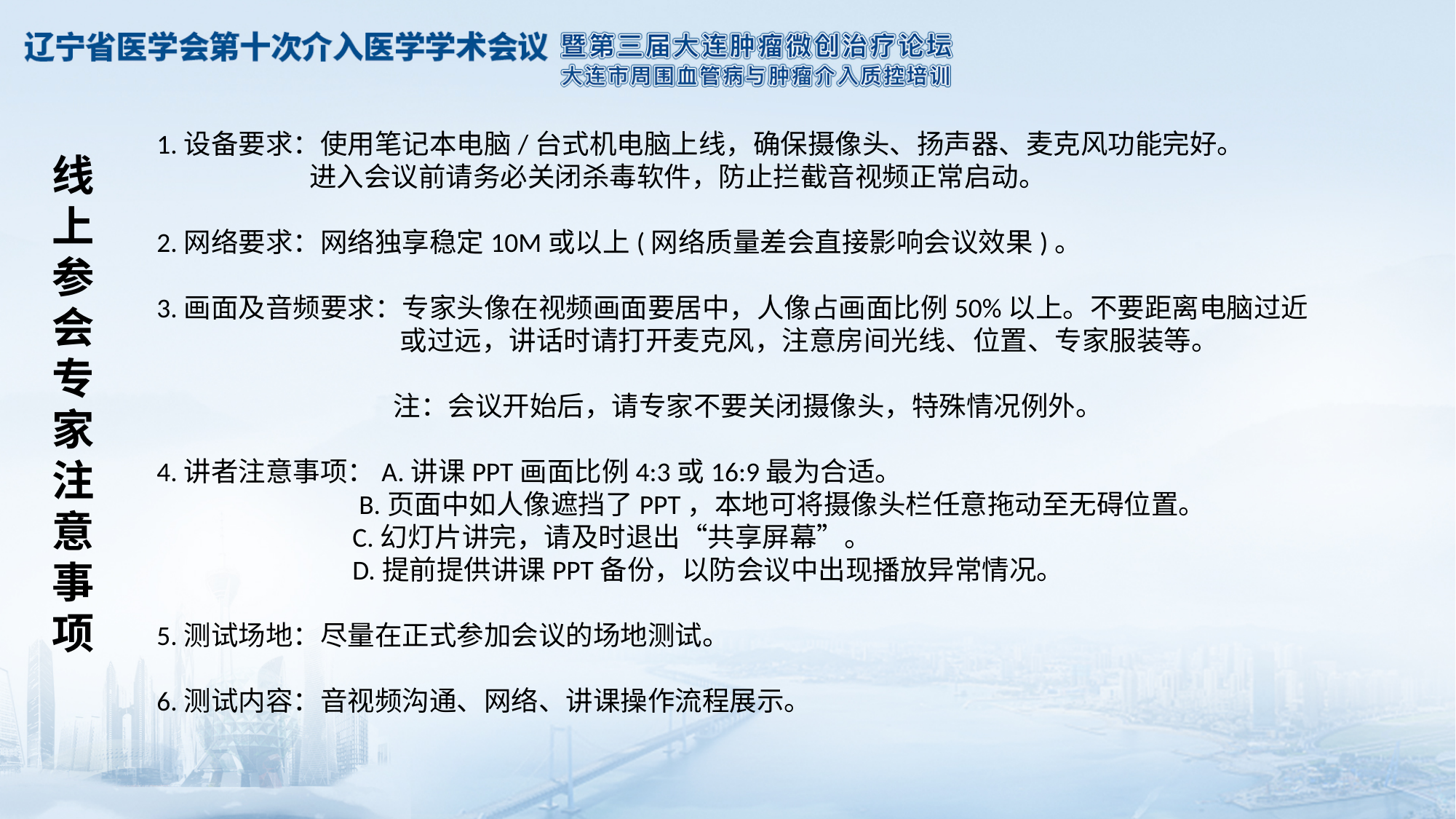

1.设备要求：使用笔记本电脑/台式机电脑上线，确保摄像头、扬声器、麦克风功能完好。
	      进入会议前请务必关闭杀毒软件，防止拦截音视频正常启动。

2.网络要求：网络独享稳定10M或以上(网络质量差会直接影响会议效果)。

3.画面及音频要求：专家头像在视频画面要居中，人像占画面比例50%以上。不要距离电脑过近
		   或过远，讲话时请打开麦克风，注意房间光线、位置、专家服装等。
		   注：会议开始后，请专家不要关闭摄像头，特殊情况例外。

4.讲者注意事项：A.讲课PPT画面比例4:3或16:9最为合适。
   	              B.页面中如人像遮挡了PPT，本地可将摄像头栏任意拖动至无碍位置。
  	              C.幻灯片讲完，请及时退出“共享屏幕”。
	              D.提前提供讲课PPT备份，以防会议中出现播放异常情况。

5.测试场地：尽量在正式参加会议的场地测试。

6.测试内容：音视频沟通、网络、讲课操作流程展示。

线
上
参
会
专
家
注
意
事
项